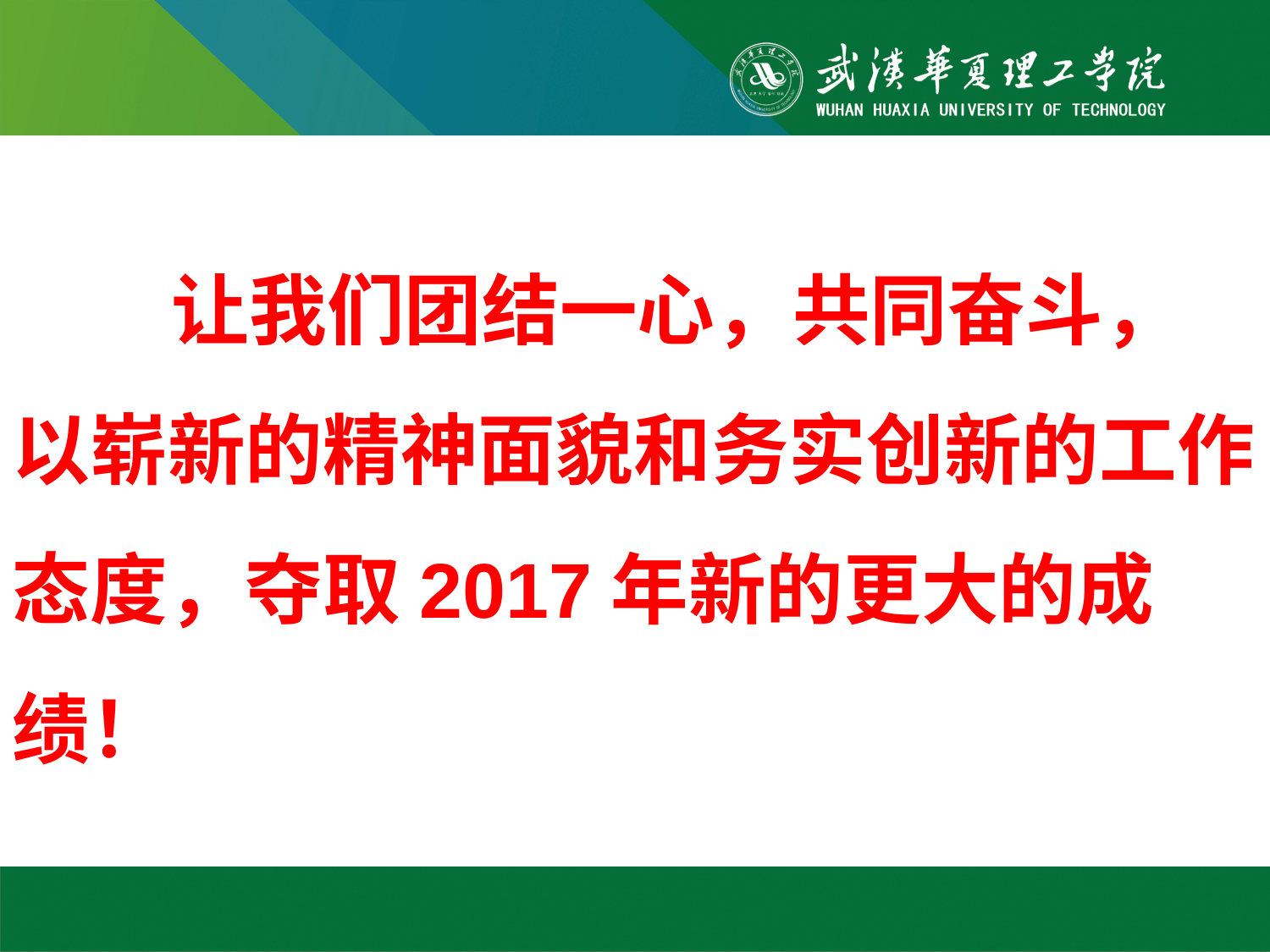

让我们团结一心，共同奋斗，以崭新的精神面貌和务实创新的工作态度，夺取2017年新的更大的成绩！